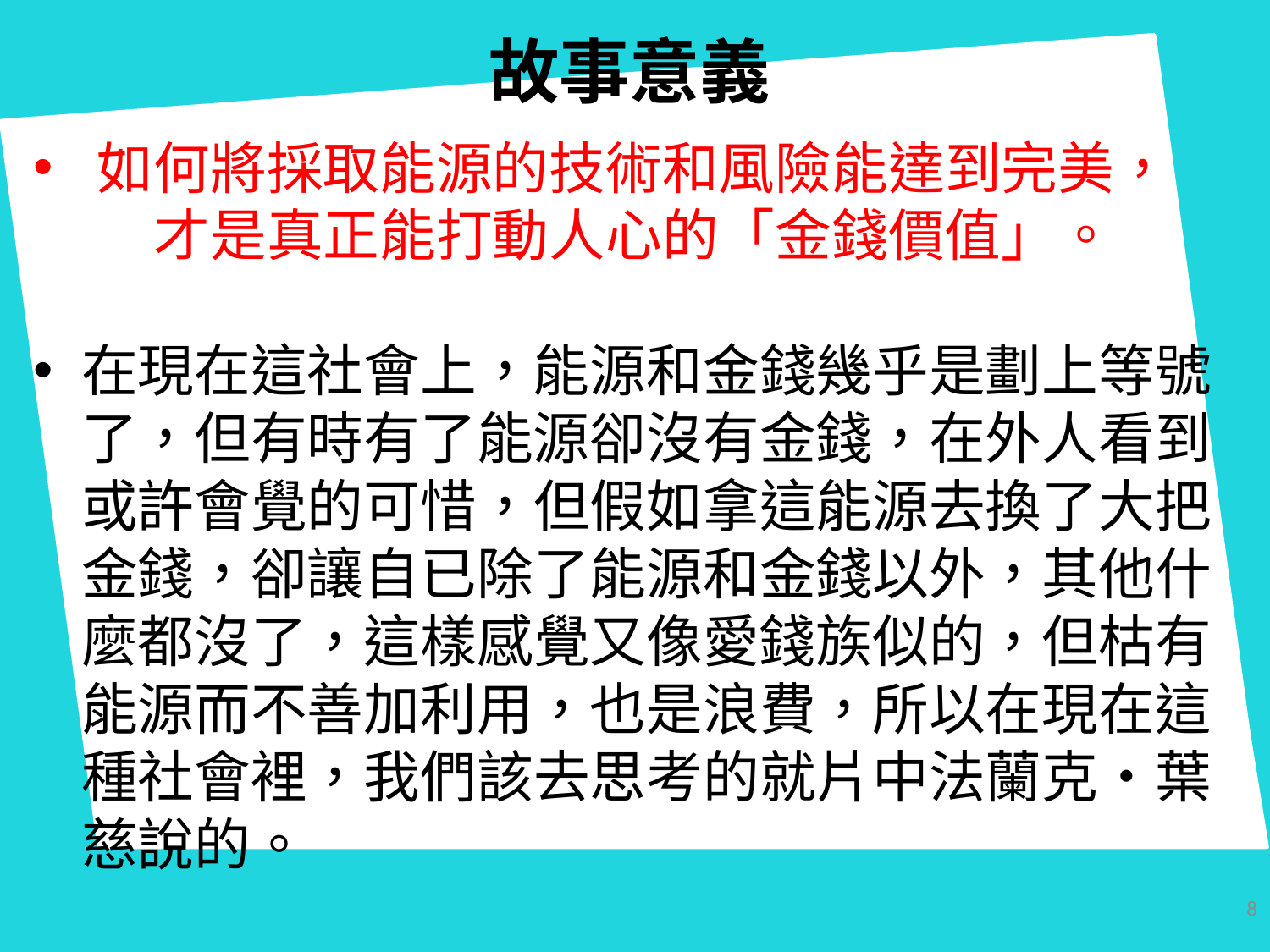

故事意義
如何將採取能源的技術和風險能達到完美，　　才是真正能打動人心的「金錢價值」。

在現在這社會上，能源和金錢幾乎是劃上等號了，但有時有了能源卻沒有金錢，在外人看到或許會覺的可惜，但假如拿這能源去換了大把金錢，卻讓自已除了能源和金錢以外，其他什麼都沒了，這樣感覺又像愛錢族似的，但枯有能源而不善加利用，也是浪費，所以在現在這種社會裡，我們該去思考的就片中法蘭克‧葉慈說的。

8